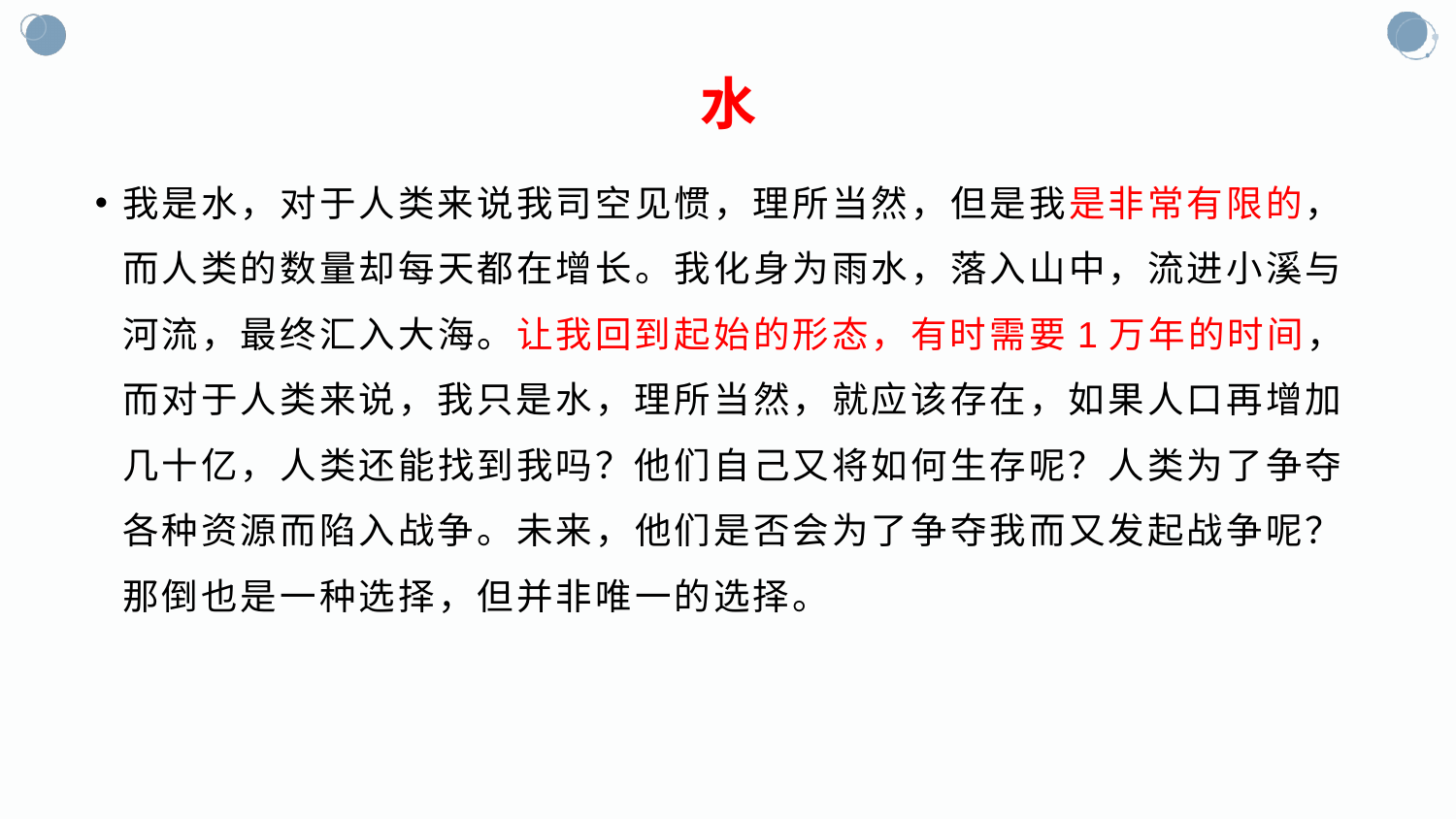

# 水
我是水，对于人类来说我司空见惯，理所当然，但是我是非常有限的，而人类的数量却每天都在增长。我化身为雨水，落入山中，流进小溪与河流，最终汇入大海。让我回到起始的形态，有时需要1万年的时间，而对于人类来说，我只是水，理所当然，就应该存在，如果人口再增加几十亿，人类还能找到我吗？他们自己又将如何生存呢？人类为了争夺各种资源而陷入战争。未来，他们是否会为了争夺我而又发起战争呢？那倒也是一种选择，但并非唯一的选择。